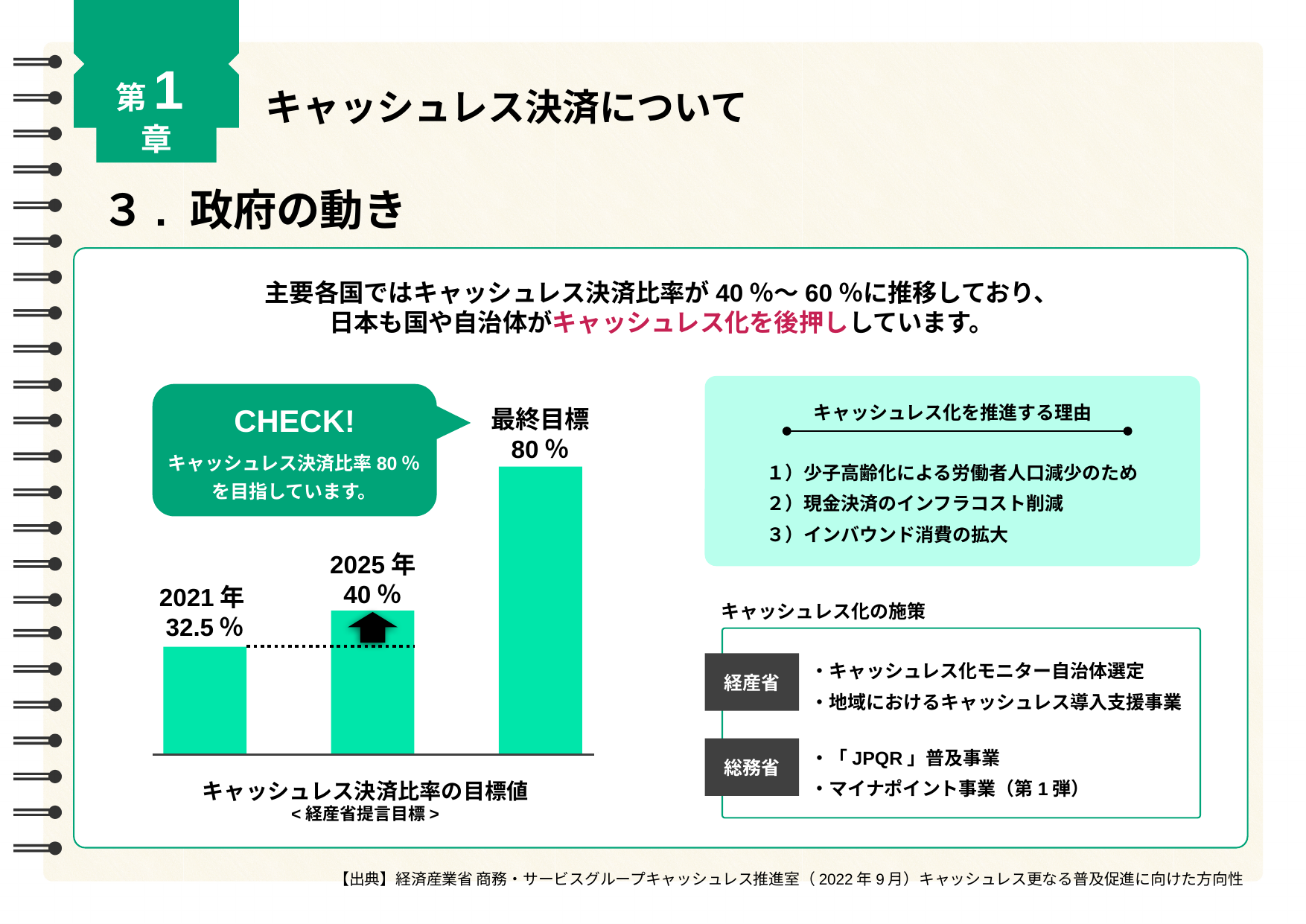

第1章

キャッシュレス決済について
３. 政府の動き

主要各国ではキャッシュレス決済比率が40％～60％に推移しており、
日本も国や自治体がキャッシュレス化を後押ししています。

CHECK!
キャッシュレス決済比率80％を目指しています。
キャッシュレス化を推進する理由
最終目標
80％

2025年
40％
2021年32.5％

キャッシュレス決済比率の目標値
<経産省提言目標>

１）少子高齢化による労働者人口減少のため
２）現金決済のインフラコスト削減
３）インバウンド消費の拡大
キャッシュレス化の施策

・キャッシュレス化モニター自治体選定
・地域におけるキャッシュレス導入支援事業
経産省
・「JPQR」普及事業
・マイナポイント事業（第1弾）
総務省
【出典】経済産業省 商務・サービスグループキャッシュレス推進室（2022年9月）キャッシュレス更なる普及促進に向けた方向性